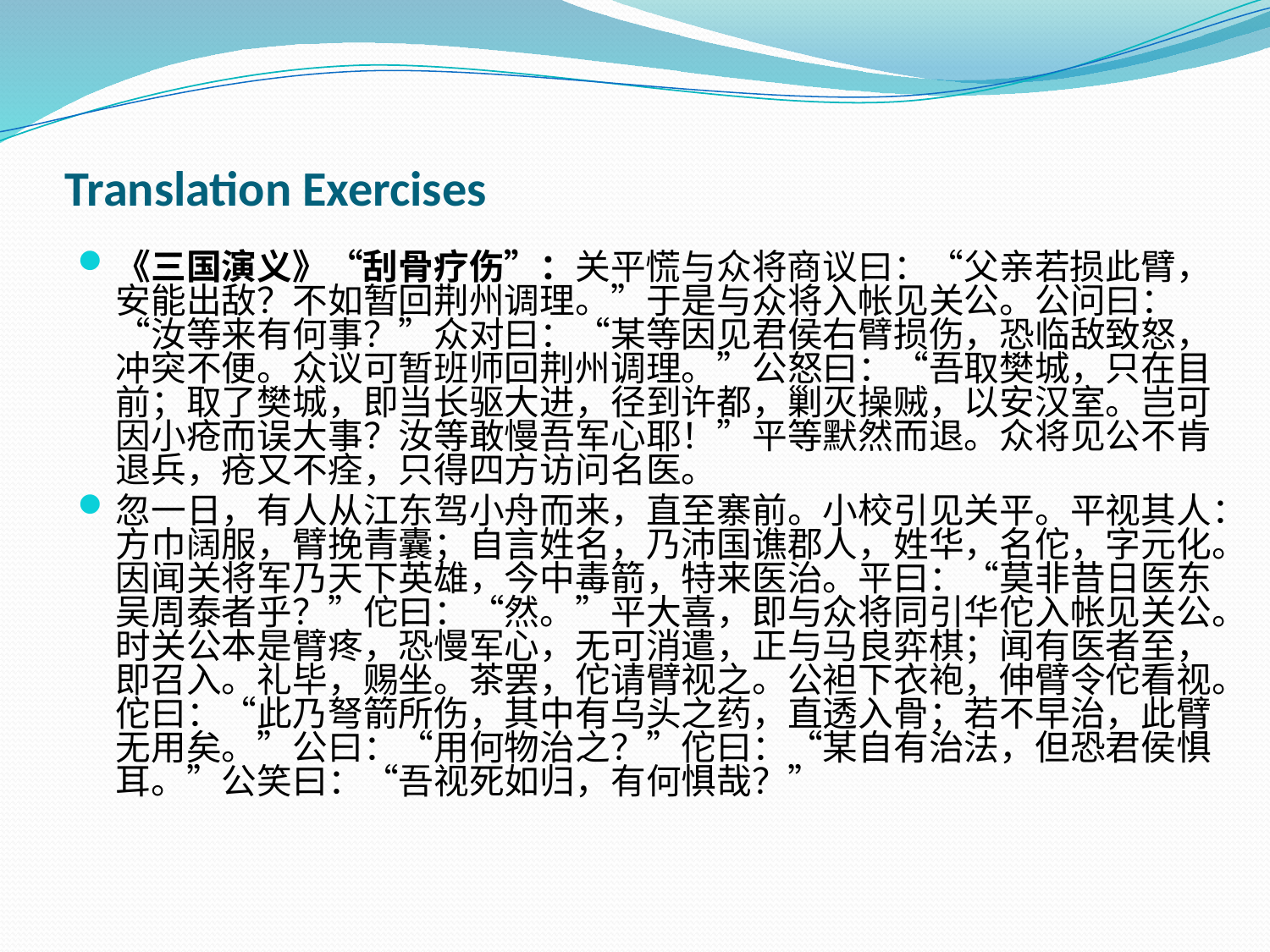

# Translation Exercises
《三国演义》“刮骨疗伤”：关平慌与众将商议曰：“父亲若损此臂，安能出敌？不如暂回荆州调理。”于是与众将入帐见关公。公问曰：“汝等来有何事？”众对曰：“某等因见君侯右臂损伤，恐临敌致怒，冲突不便。众议可暂班师回荆州调理。”公怒曰：“吾取樊城，只在目前；取了樊城，即当长驱大进，径到许都，剿灭操贼，以安汉室。岂可因小疮而误大事？汝等敢慢吾军心耶！”平等默然而退。众将见公不肯退兵，疮又不痊，只得四方访问名医。
忽一日，有人从江东驾小舟而来，直至寨前。小校引见关平。平视其人：方巾阔服，臂挽青囊；自言姓名，乃沛国谯郡人，姓华，名佗，字元化。因闻关将军乃天下英雄，今中毒箭，特来医治。平曰：“莫非昔日医东吴周泰者乎？”佗曰：“然。”平大喜，即与众将同引华佗入帐见关公。时关公本是臂疼，恐慢军心，无可消遣，正与马良弈棋；闻有医者至，即召入。礼毕，赐坐。茶罢，佗请臂视之。公袒下衣袍，伸臂令佗看视。佗曰：“此乃弩箭所伤，其中有乌头之药，直透入骨；若不早治，此臂无用矣。”公曰：“用何物治之？”佗曰：“某自有治法，但恐君侯惧耳。”公笑曰：“吾视死如归，有何惧哉？”